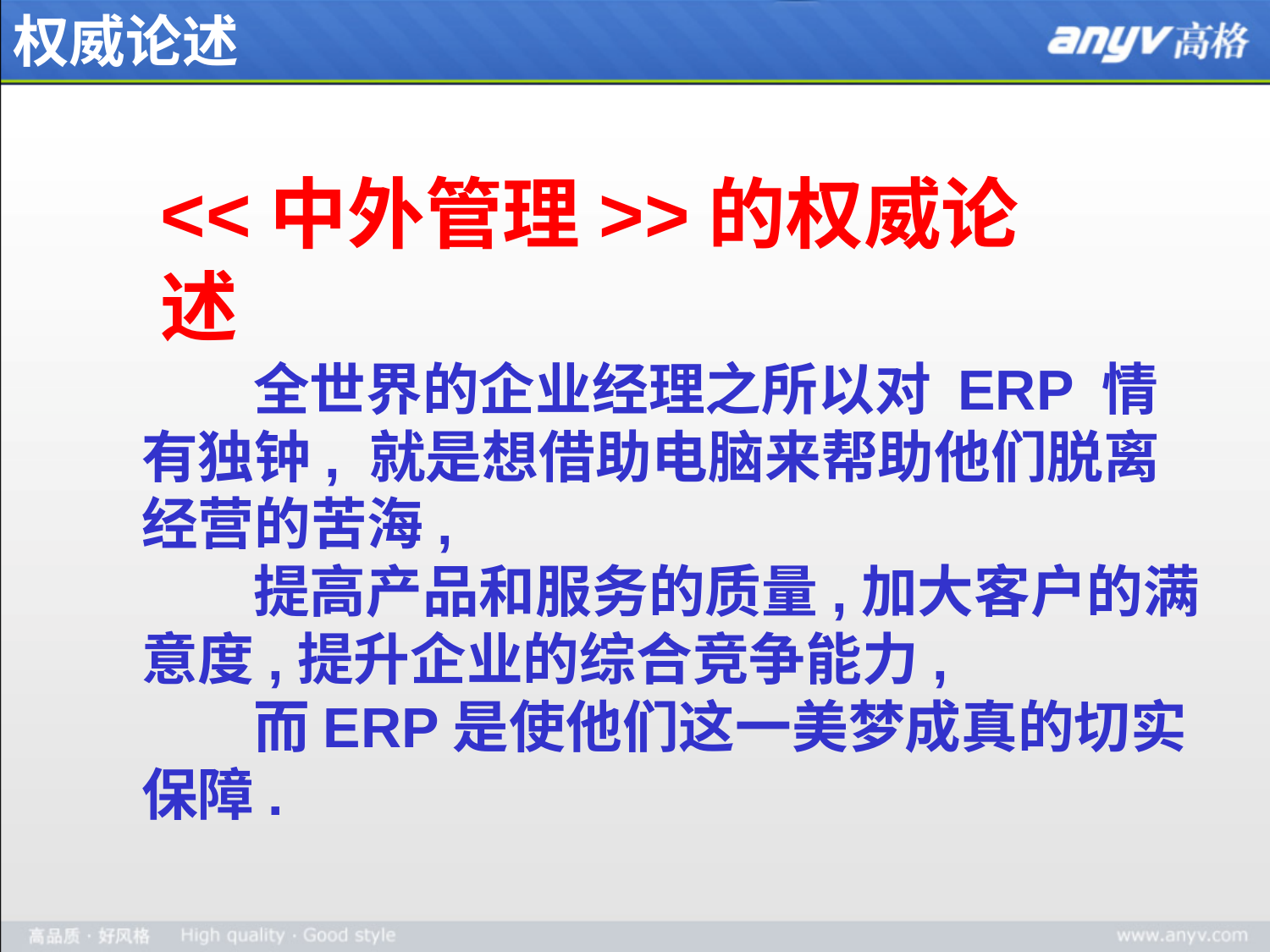

# 权威论述
<<中外管理>>的权威论述
全世界的企业经理之所以对 ERP 情有独钟, 就是想借助电脑来帮助他们脱离经营的苦海,
提高产品和服务的质量,加大客户的满意度,提升企业的综合竞争能力,
而ERP是使他们这一美梦成真的切实保障.